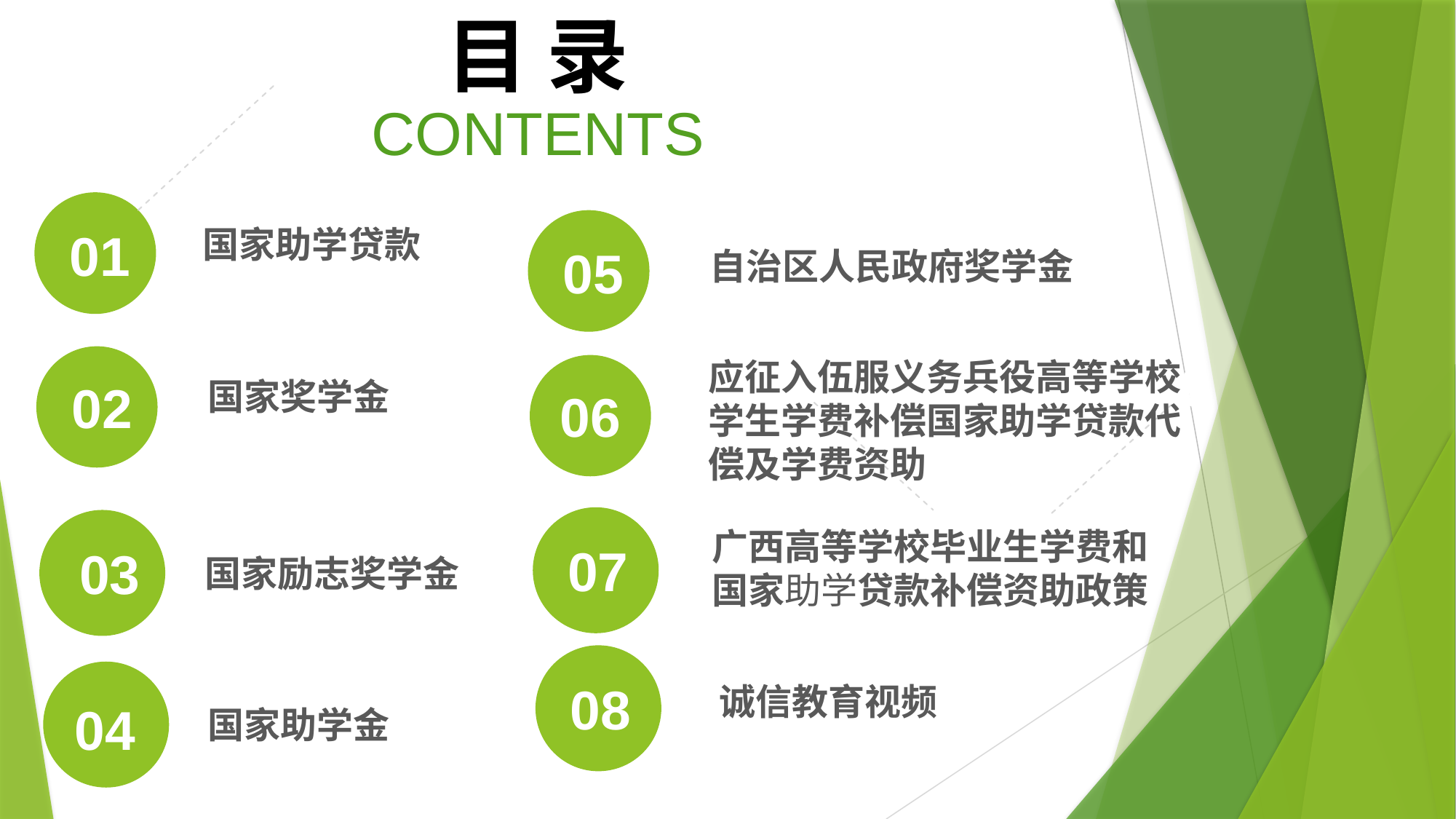

目 录
CONTENTS

01
国家助学贷款
05
自治区人民政府奖学金

0
应征入伍服义务兵役高等学校学生学费补偿国家助学贷款代偿及学费资助

国家奖学金
02
06

广西高等学校毕业生学费和国家助学贷款补偿资助政策
07
03
国家励志奖学金

08
诚信教育视频
04
国家助学金